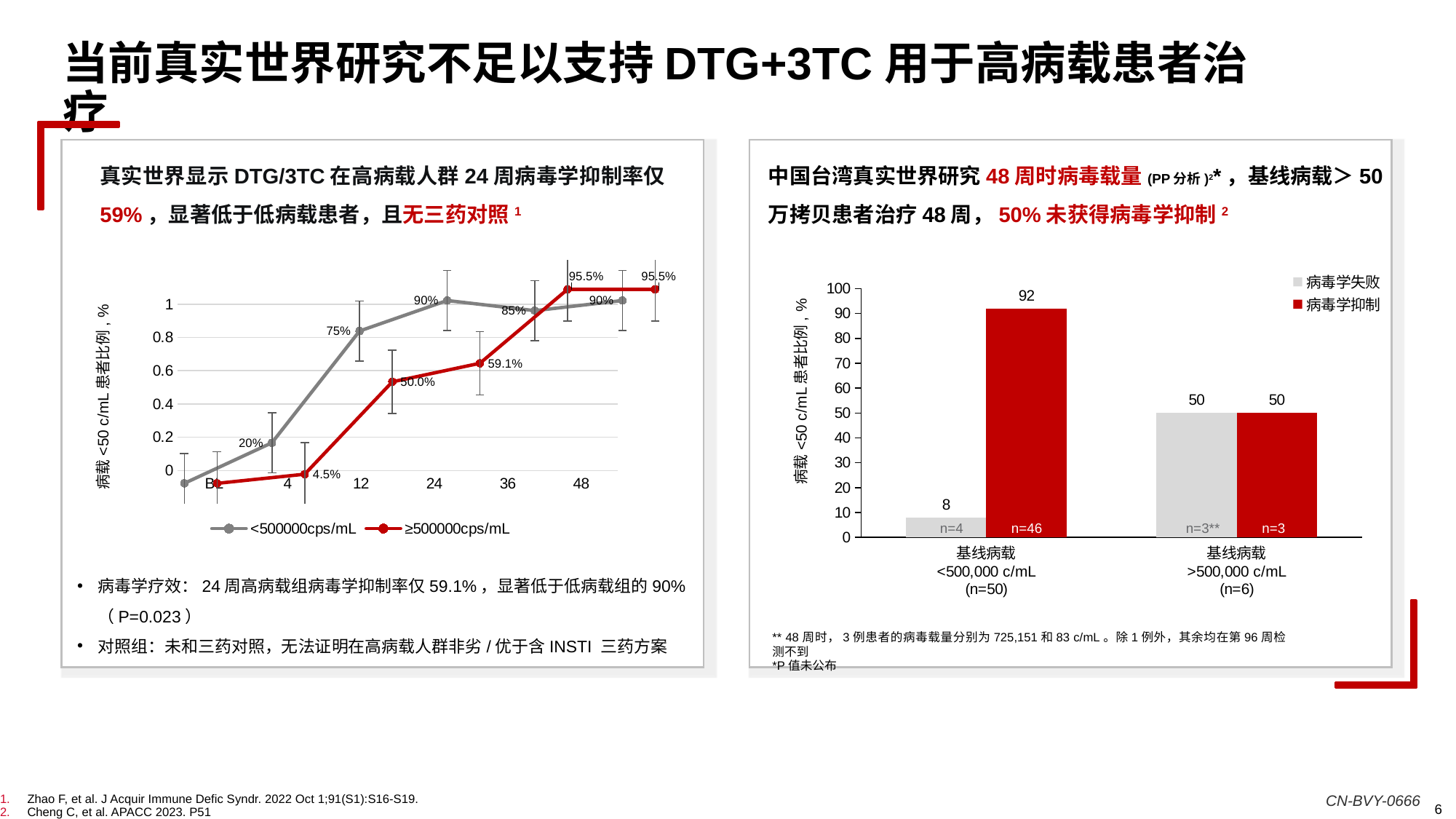

# 当前真实世界研究不足以支持DTG+3TC用于高病载患者治疗

中国台湾真实世界研究48周时病毒载量(PP分析)2*，基线病载＞50万拷贝患者治疗48周，50%未获得病毒学抑制2
真实世界显示DTG/3TC在高病载人群24周病毒学抑制率仅59%，显著低于低病载患者，且无三药对照1

### Chart

| Category | <500000cps/mL | ≥500000cps/mL |
|---|---|---|
| BL | 0.0 | None |
| 4 | 0.2 | None |
| 12 | 0.75 | None |
| 24 | 0.9 | None |
| 36 | 0.85 | None |
| 48 | 0.9 | None |

### Chart

| Category | <500000cps/mL | ≥500000cps/mL |
|---|---|---|
| BL | None | 0.0 |
| 4 | None | 0.045 |
| 12 | None | 0.5 |
| 24 | None | 0.591 |
| 36 | None | 0.955 |
| 48 | None | 0.955 |

### Chart

| Category | <500000cps/mL | ≥500000cps/mL |
|---|---|---|
| BL | None | None |
| 4 | None | None |
| 12 | None | None |
| 24 | None | None |
| 36 | None | None |
| 48 | None | None |

### Chart

| Category | 病毒学失败 | 病毒学抑制 |
|---|---|---|
| 基线病载
<500,000 c/mL
(n=50) | 8.0 | 92.0 |
| 基线病载
>500,000 c/mL
(n=6) | 50.0 | 50.0 |
n=3
n=46
n=3**
n=4
病毒学疗效：24周高病载组病毒学抑制率仅59.1%，显著低于低病载组的90%（P=0.023）
对照组：未和三药对照，无法证明在高病载人群非劣/优于含INSTI 三药方案

** 48周时，3例患者的病毒载量分别为725,151和83 c/mL。除1例外，其余均在第96周检测不到
*P值未公布
Zhao F, et al. J Acquir Immune Defic Syndr. 2022 Oct 1;91(S1):S16-S19.
Cheng C, et al. APACC 2023. P51